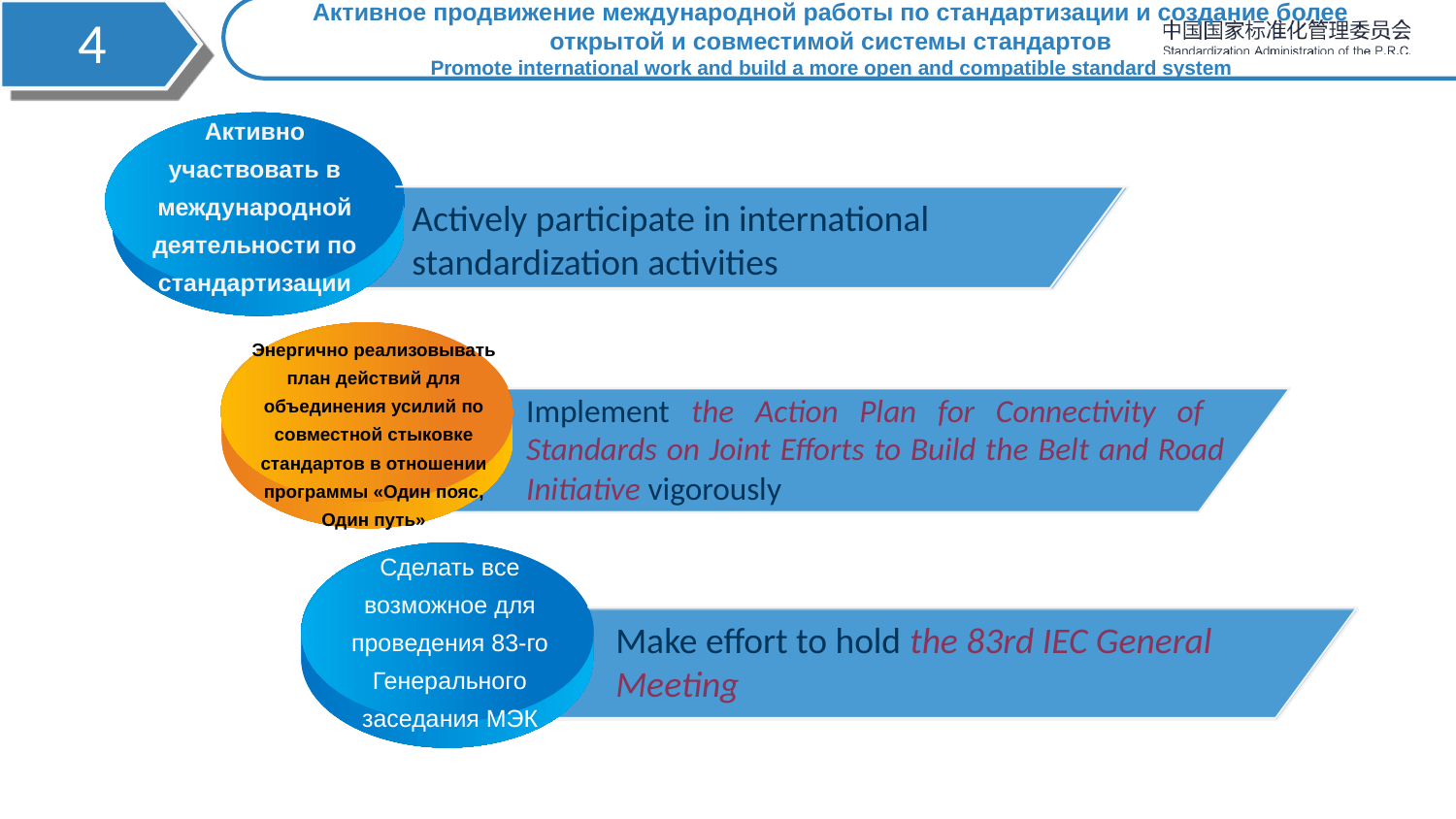

4
# Активное продвижение международной работы по стандартизации и создание более открытой и совместимой системы стандартов Promote international work and build a more open and compatible standard system

深度参与国际标准化活动

Actively participate in international standardization activities

Активно участвовать в международной деятельности по стандартизации

大力实施标准联通共建“一带一路”行动计划
全力办好第83届IEC大会
Participation in international standardization governance deeply
Implement the Action Plan for Connectivity of  Standards on Joint Efforts to Build the Belt and Road Initiative

大力实施标准联通共建“一带一路”行动计划
Implement the Action Plan for Connectivity of  Standards on Joint Efforts to Build the Belt and Road Initiative vigorously

Энергично реализовывать план действий для объединения усилий по совместной стыковке стандартов в отношении программы «Один пояс, Один путь»

全力办好第83届IEC大会

Make effort to hold the 83rd IEC General Meeting

Сделать все возможное для проведения 83-го Генерального заседания МЭК